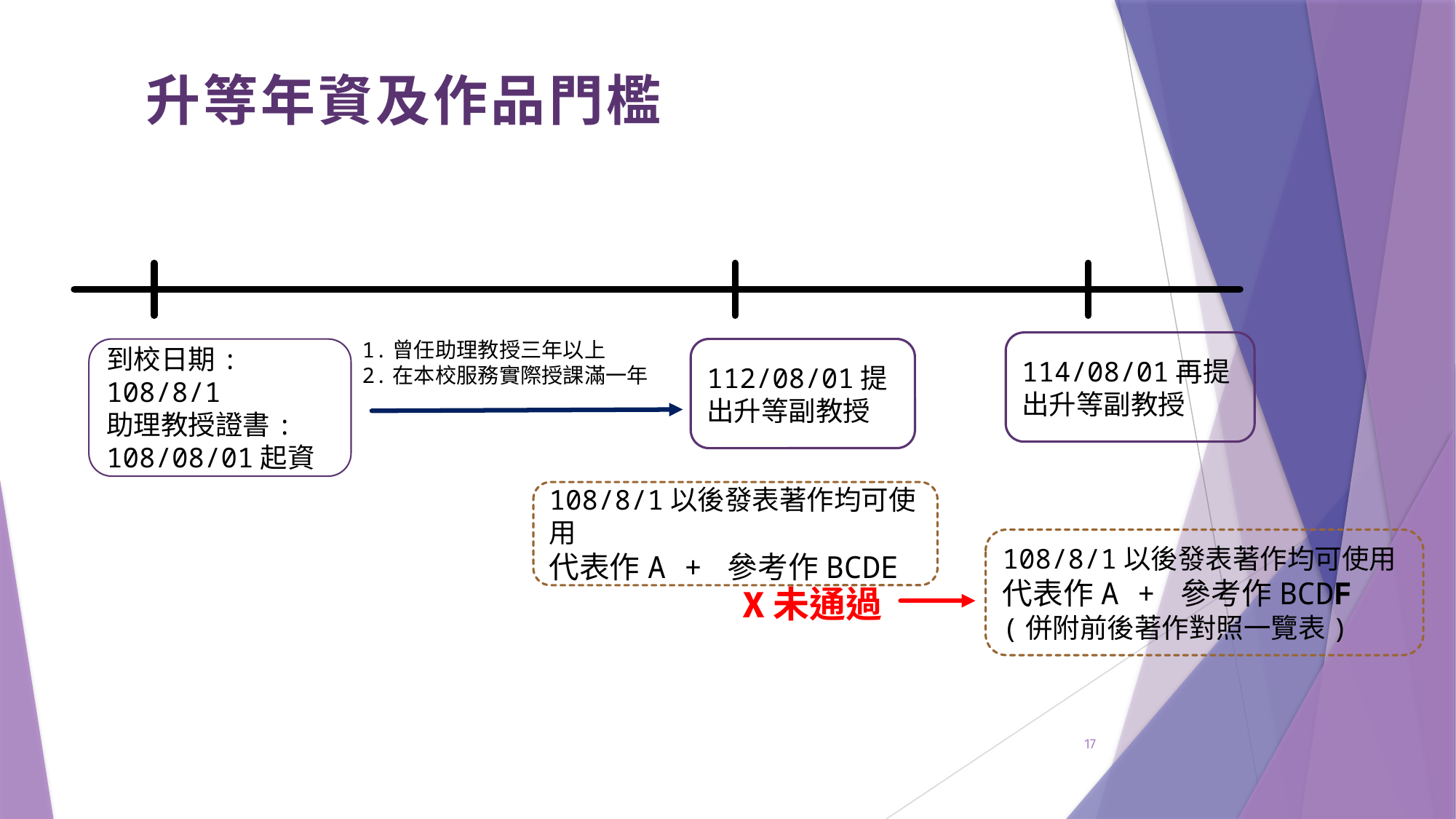

升等年資及作品門檻
1.曾任助理教授三年以上
2.在本校服務實際授課滿一年
114/08/01再提出升等副教授
到校日期:
108/8/1
助理教授證書:
108/08/01起資
112/08/01提出升等副教授
108/8/1以後發表著作均可使用
代表作A + 參考作BCDE
108/8/1以後發表著作均可使用
代表作A + 參考作BCDF
(併附前後著作對照一覽表)
X未通過
17